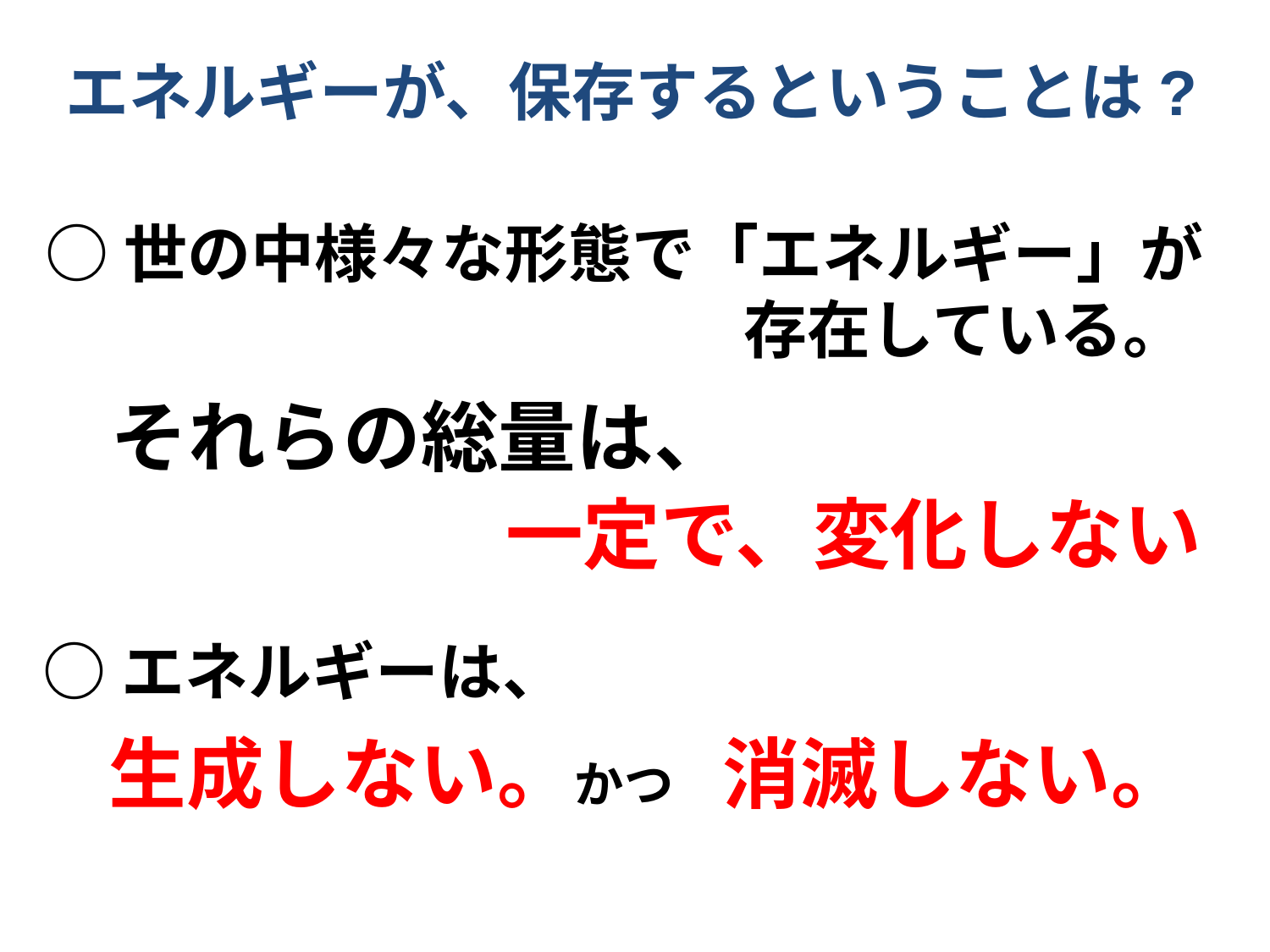

エネルギーが、保存するということは?
○世の中様々な形態で「エネルギー」が
　　　　　　　　　　　存在している。
それらの総量は、
一定で、変化しない
○エネルギーは、
生成しない。かつ　消滅しない。